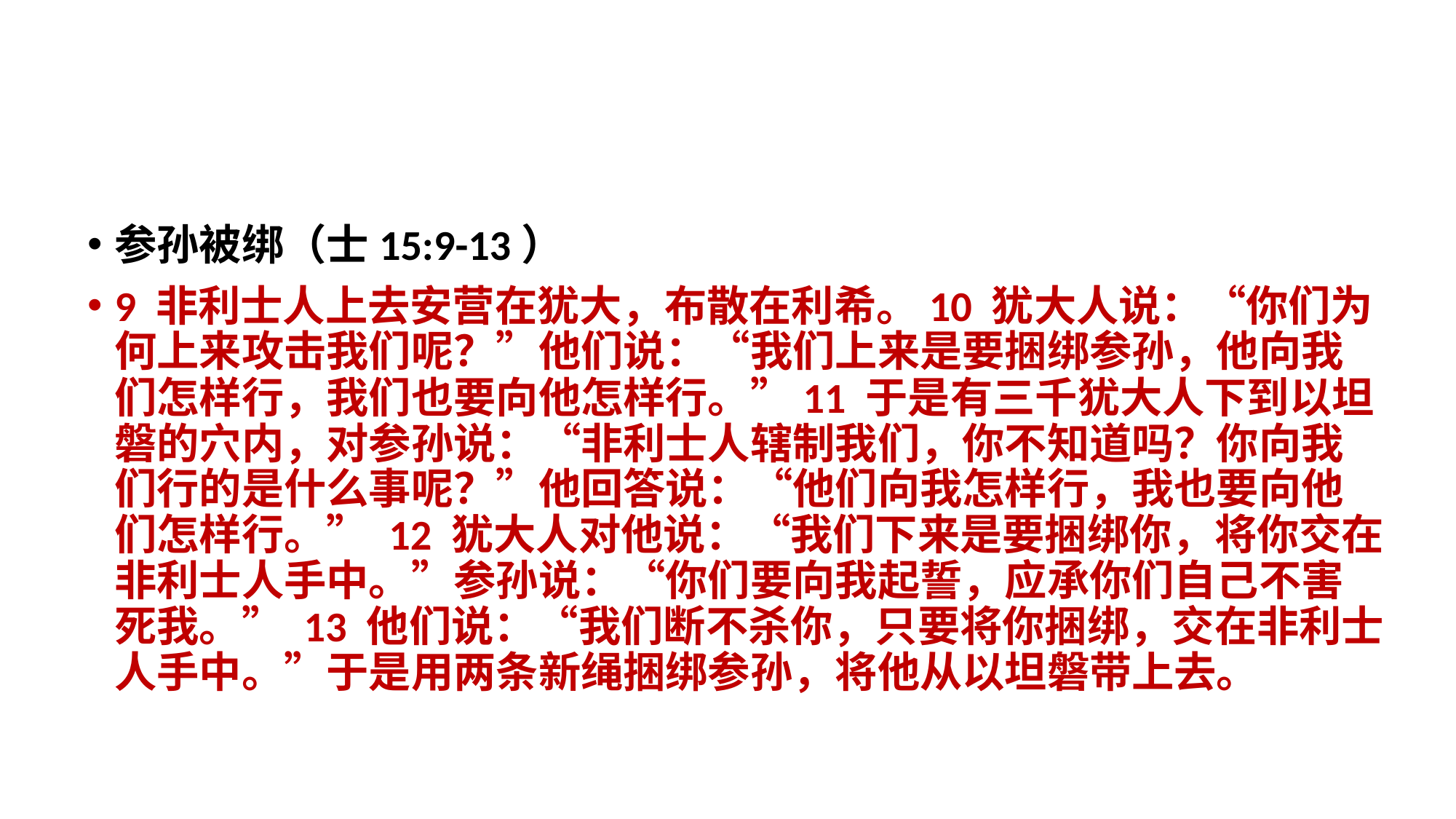

参孙被绑（士15:9-13）
9 非利士人上去安营在犹大，布散在利希。10 犹大人说：“你们为何上来攻击我们呢？”他们说：“我们上来是要捆绑参孙，他向我们怎样行，我们也要向他怎样行。”11 于是有三千犹大人下到以坦磐的穴内，对参孙说：“非利士人辖制我们，你不知道吗？你向我们行的是什么事呢？”他回答说：“他们向我怎样行，我也要向他们怎样行。” 12 犹大人对他说：“我们下来是要捆绑你，将你交在非利士人手中。”参孙说：“你们要向我起誓，应承你们自己不害死我。” 13 他们说：“我们断不杀你，只要将你捆绑，交在非利士人手中。”于是用两条新绳捆绑参孙，将他从以坦磐带上去。